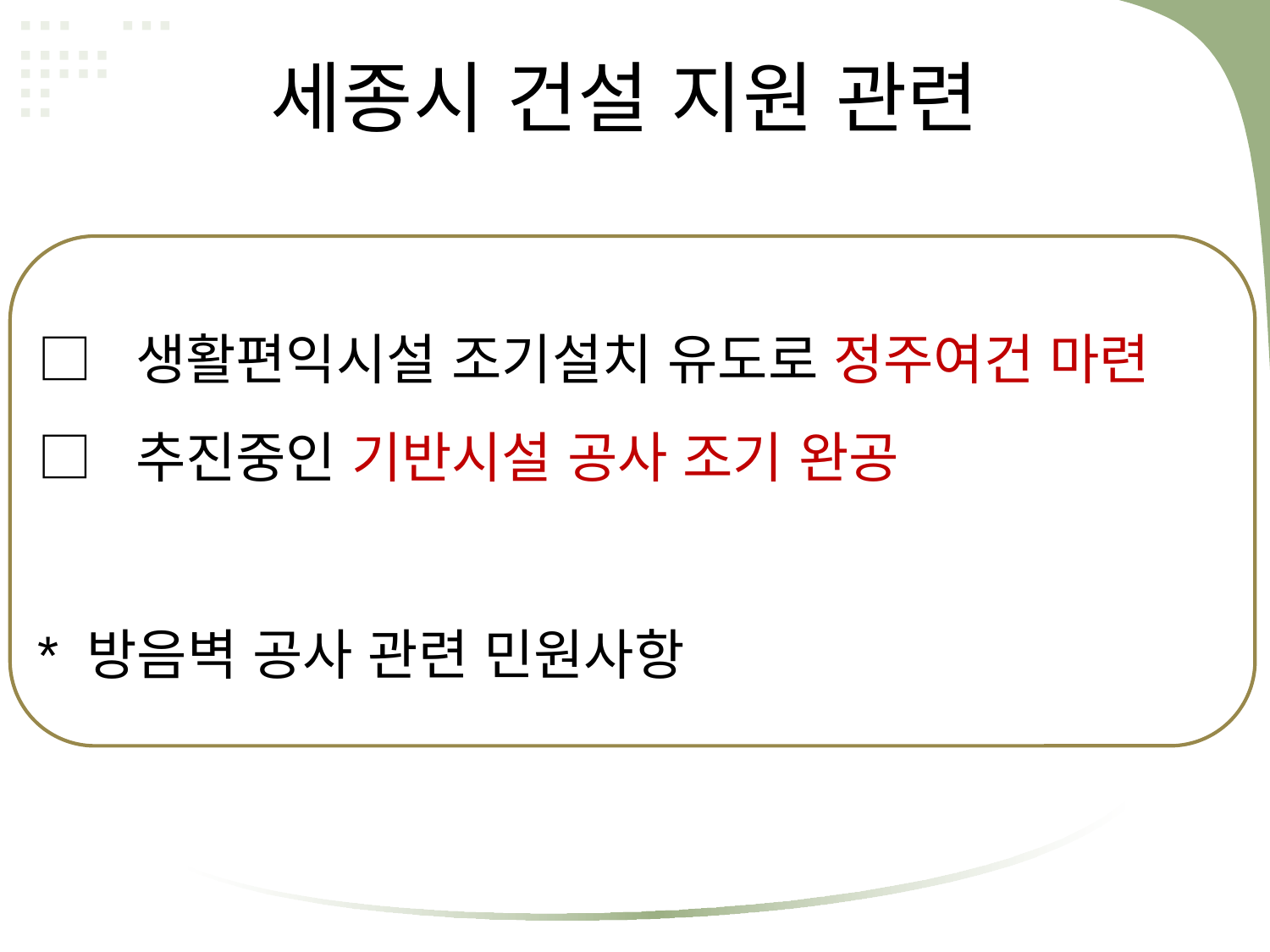

세종시 건설 지원 관련

□  생활편익시설 조기설치 유도로 정주여건 마련
□  추진중인 기반시설 공사 조기 완공

* 방음벽 공사 관련 민원사항